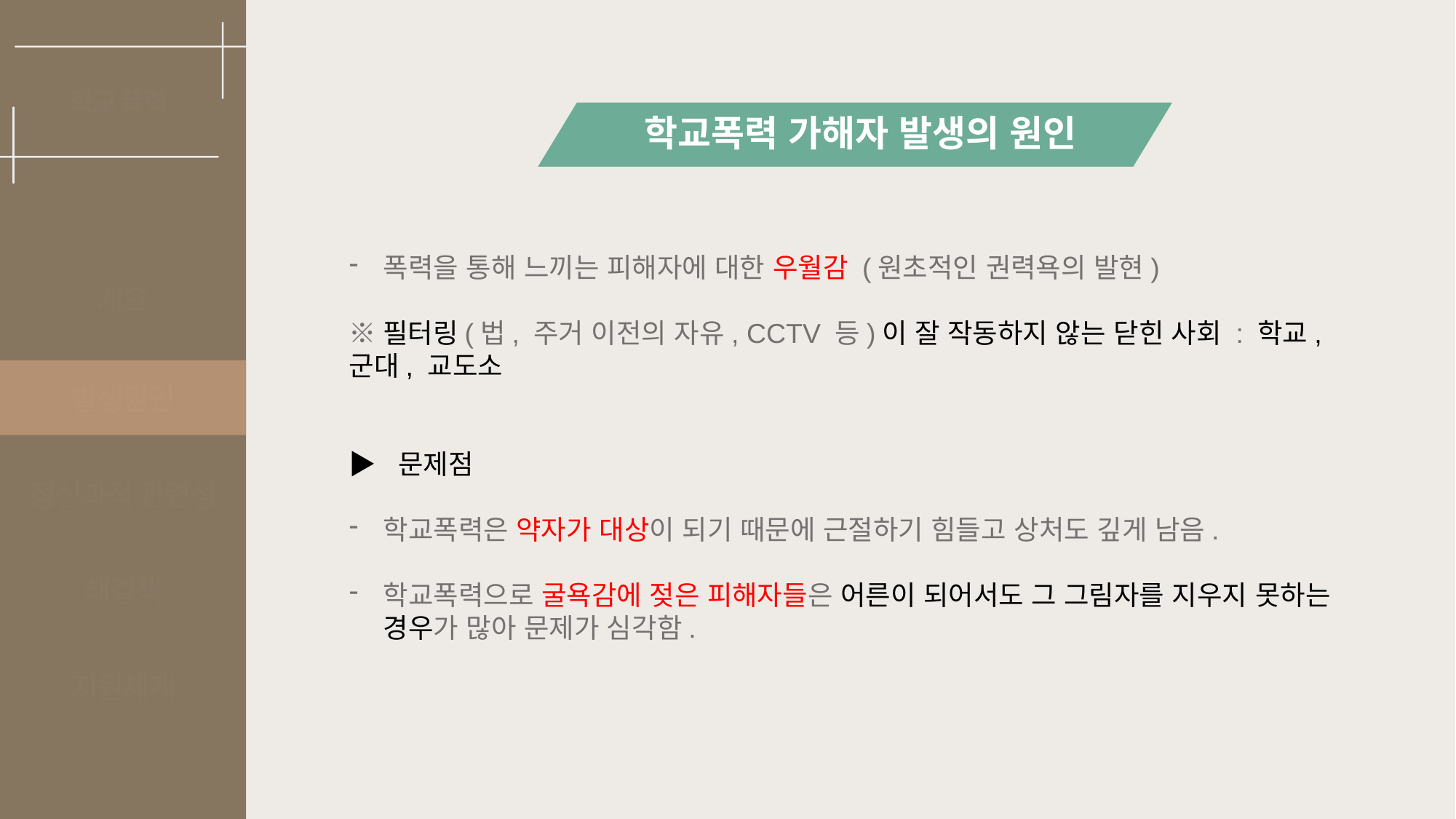

학교 폭력

학교폭력 가해자 발생의 원인
폭력을 통해 느끼는 피해자에 대한 우월감 (원초적인 권력욕의 발현)

※필터링(법, 주거 이전의 자유, CCTV 등)이 잘 작동하지 않는 닫힌 사회 : 학교, 군대, 교도소

▶  문제점

학교폭력은 약자가 대상이 되기 때문에 근절하기 힘들고 상처도 깊게 남음.

학교폭력으로 굴욕감에 젖은 피해자들은 어른이 되어서도 그 그림자를 지우지 못하는 경우가 많아 문제가 심각함.

개요

발생원인

정신과적 관련성
해결책
지원체계